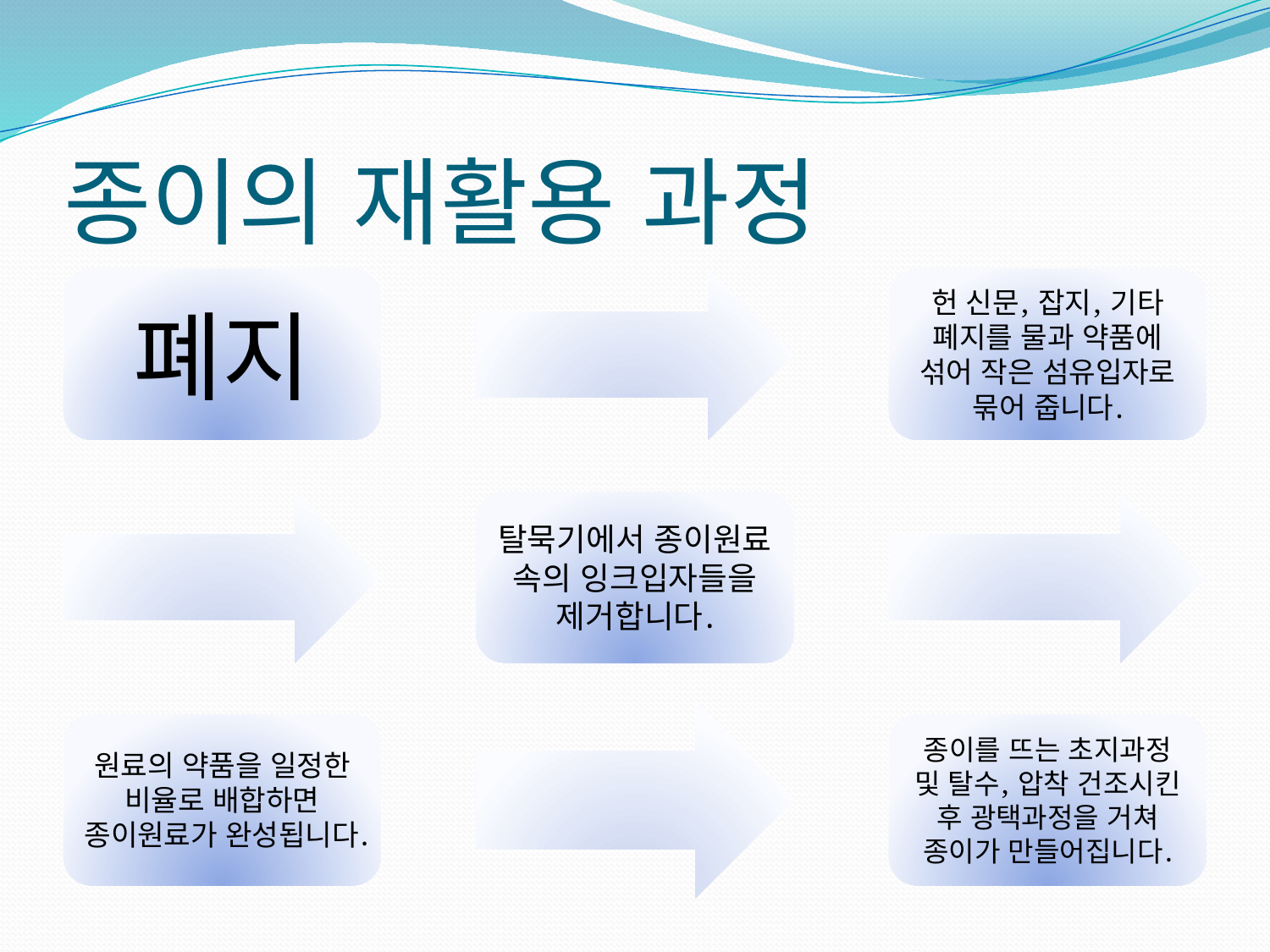

# 종이의 재활용 과정
폐지
헌 신문, 잡지, 기타 폐지를 물과 약품에 섞어 작은 섬유입자로 묶어 줍니다.
탈묵기에서 종이원료 속의 잉크입자들을 제거합니다.
원료의 약품을 일정한 비율로 배합하면 종이원료가 완성됩니다.
종이를 뜨는 초지과정 및 탈수, 압착 건조시킨 후 광택과정을 거쳐 종이가 만들어집니다.